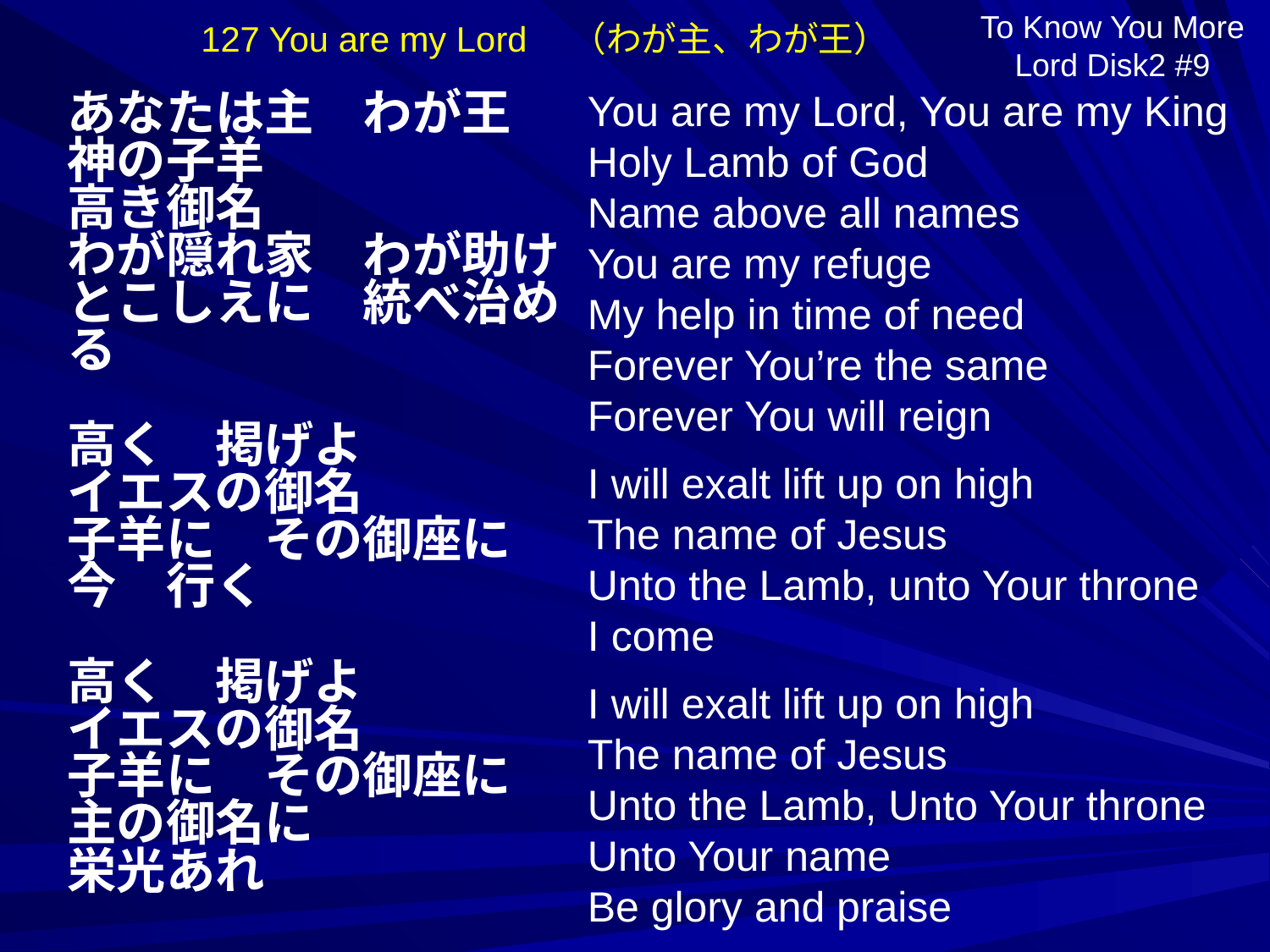

127 You are my Lord　（わが主、わが王）
To Know You More Lord Disk2 #9
You are my Lord, You are my King
Holy Lamb of God
Name above all names
You are my refuge
My help in time of need
Forever You’re the same
Forever You will reign

I will exalt lift up on high
The name of Jesus
Unto the Lamb, unto Your throne
I come

I will exalt lift up on high
The name of Jesus
Unto the Lamb, Unto Your throne
Unto Your name
Be glory and praise
あなたは主　わが王
神の子羊
高き御名
わが隠れ家　わが助け
とこしえに　統べ治める

高く　掲げよ
イエスの御名
子羊に　その御座に
今　行く

高く　掲げよ
イエスの御名
子羊に　その御座に
主の御名に
栄光あれ